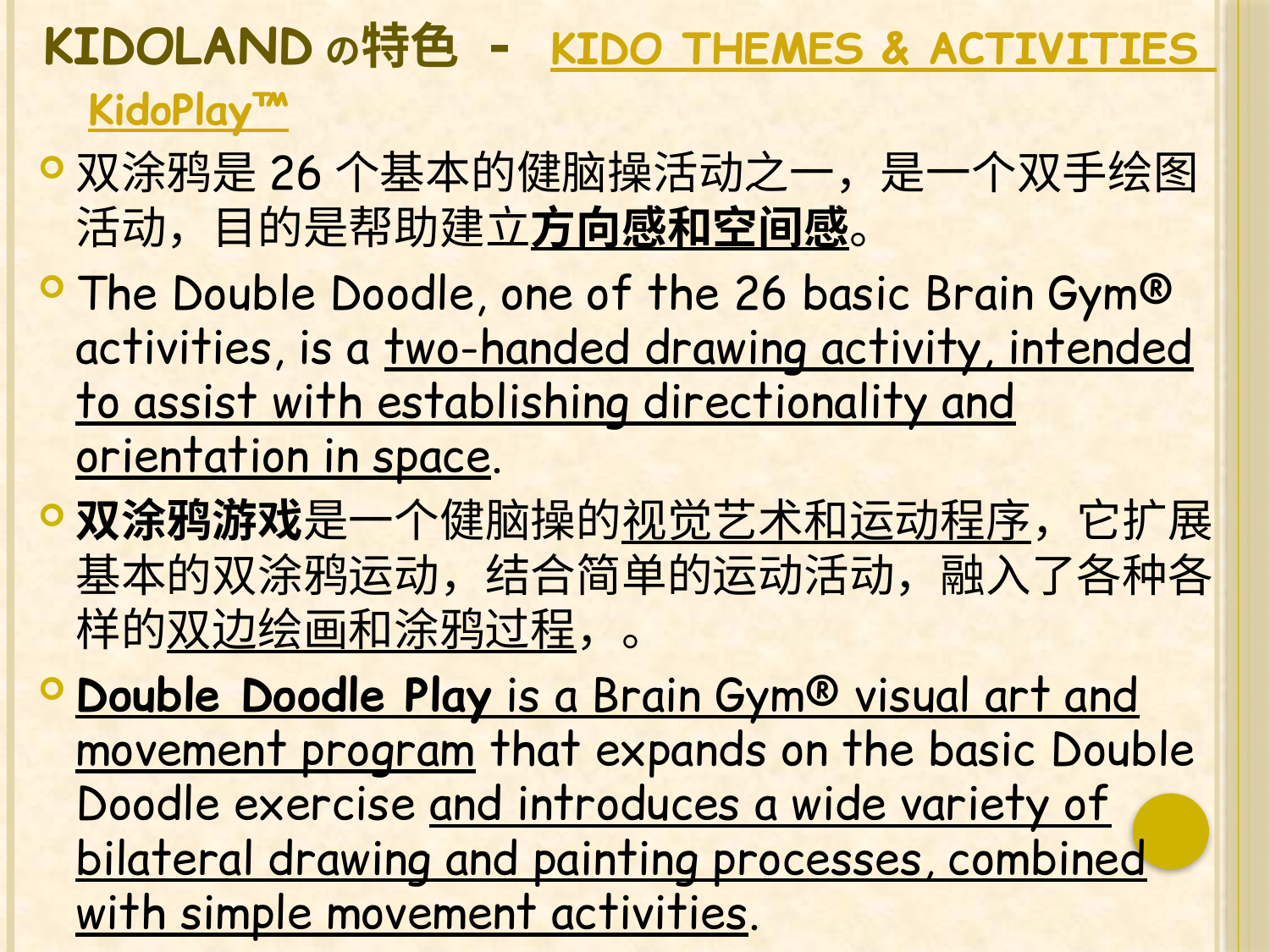

# Kidolandの特色 - KIDO THEMES & ACTIVITIES
KidoPlay™
双涂鸦是26个基本的健脑操活动之一，是一个双手绘图活动，目的是帮助建立方向感和空间感。
The Double Doodle, one of the 26 basic Brain Gym® activities, is a two-handed drawing activity, intended to assist with establishing directionality and orientation in space.
双涂鸦游戏是一个健脑操的视觉艺术和运动程序，它扩展基本的双涂鸦运动，结合简单的运动活动，融入了各种各样的双边绘画和涂鸦过程，。
Double Doodle Play is a Brain Gym® visual art and movement program that expands on the basic Double Doodle exercise and introduces a wide variety of bilateral drawing and painting processes, combined with simple movement activities.